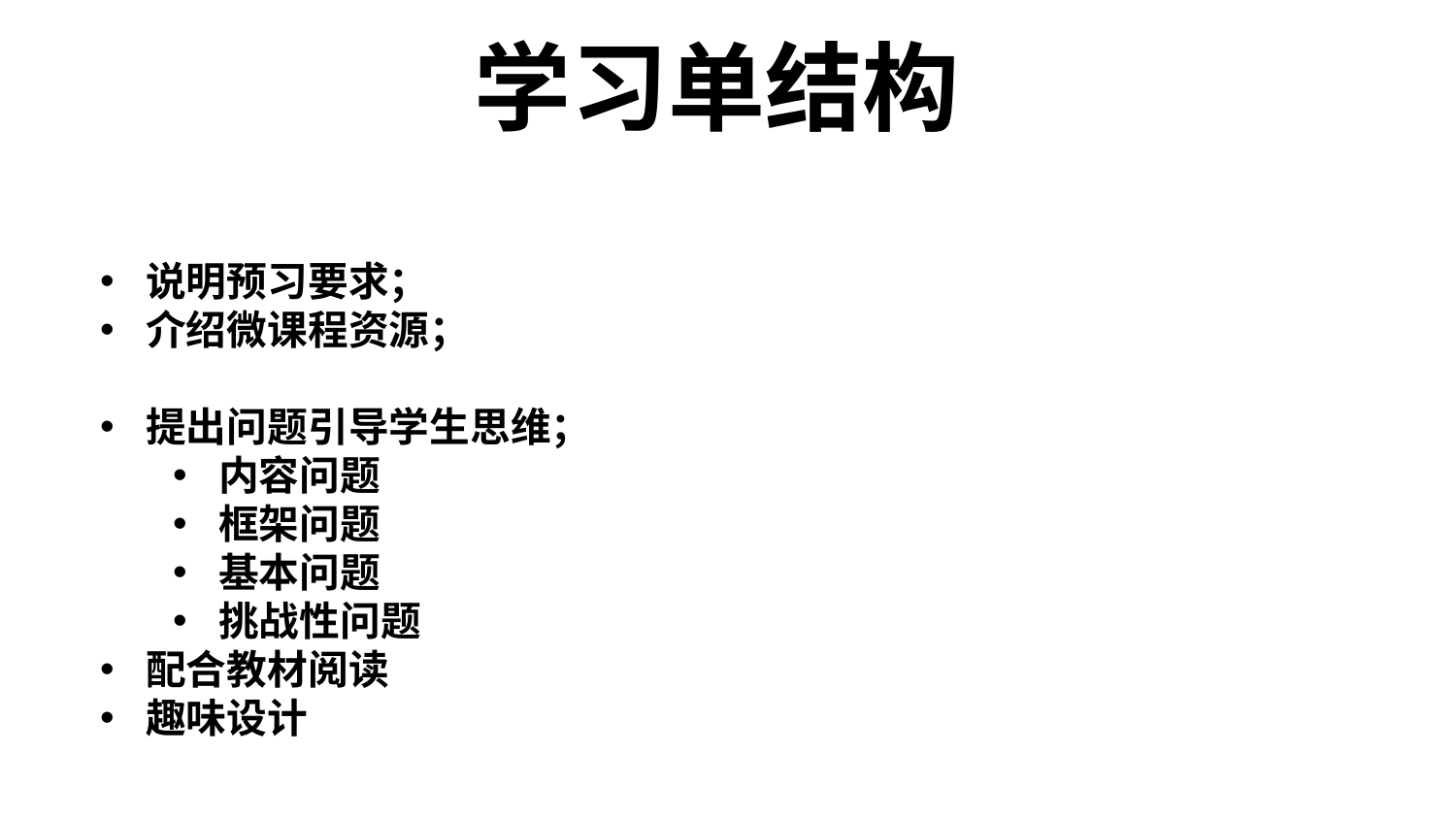

学习单结构
说明预习要求；
介绍微课程资源；

提出问题引导学生思维；
内容问题
框架问题
基本问题
挑战性问题
配合教材阅读
趣味设计